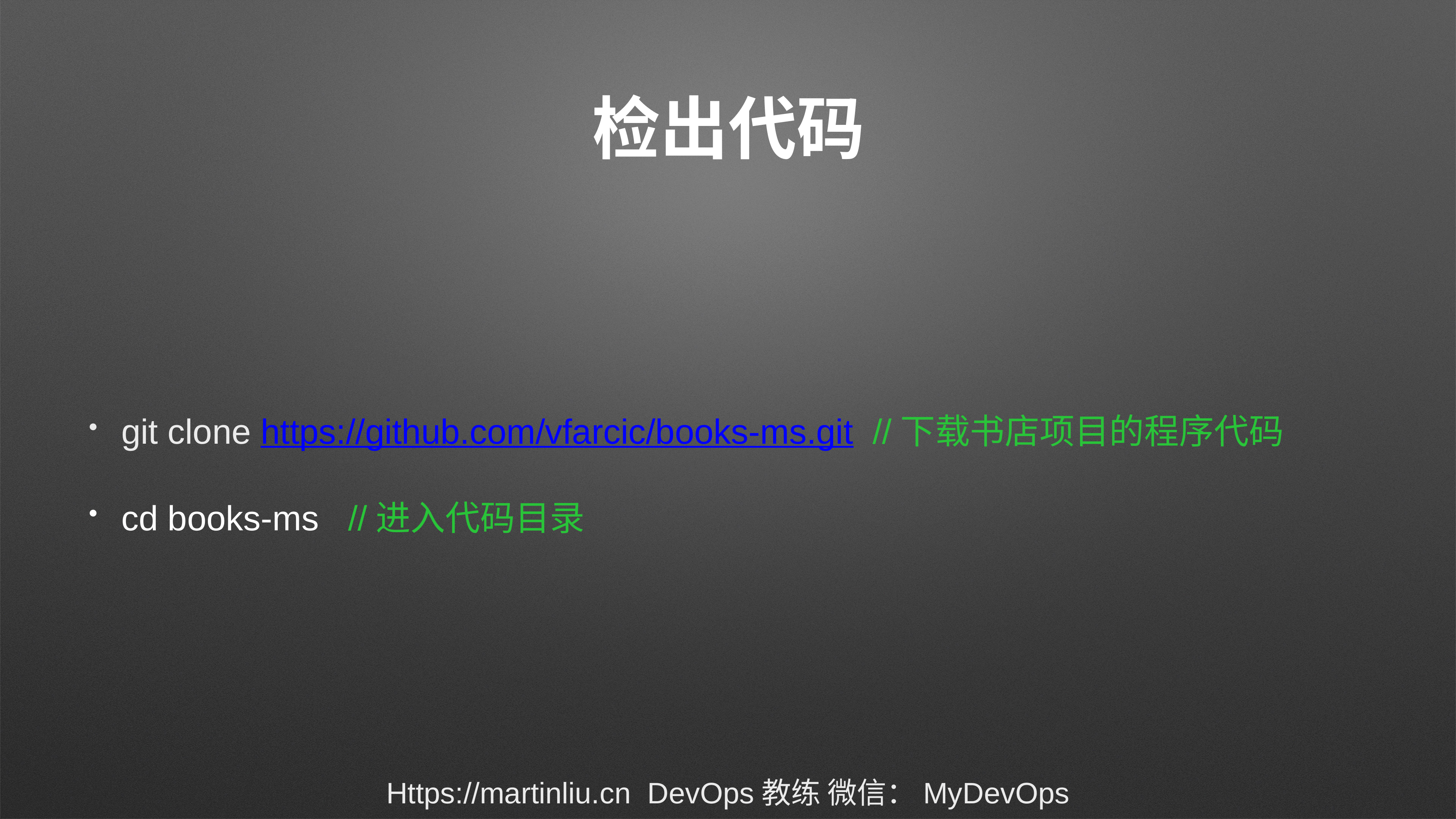

# 检出代码
git clone https://github.com/vfarcic/books-ms.git  //下载书店项目的程序代码
cd books-ms   //进入代码目录